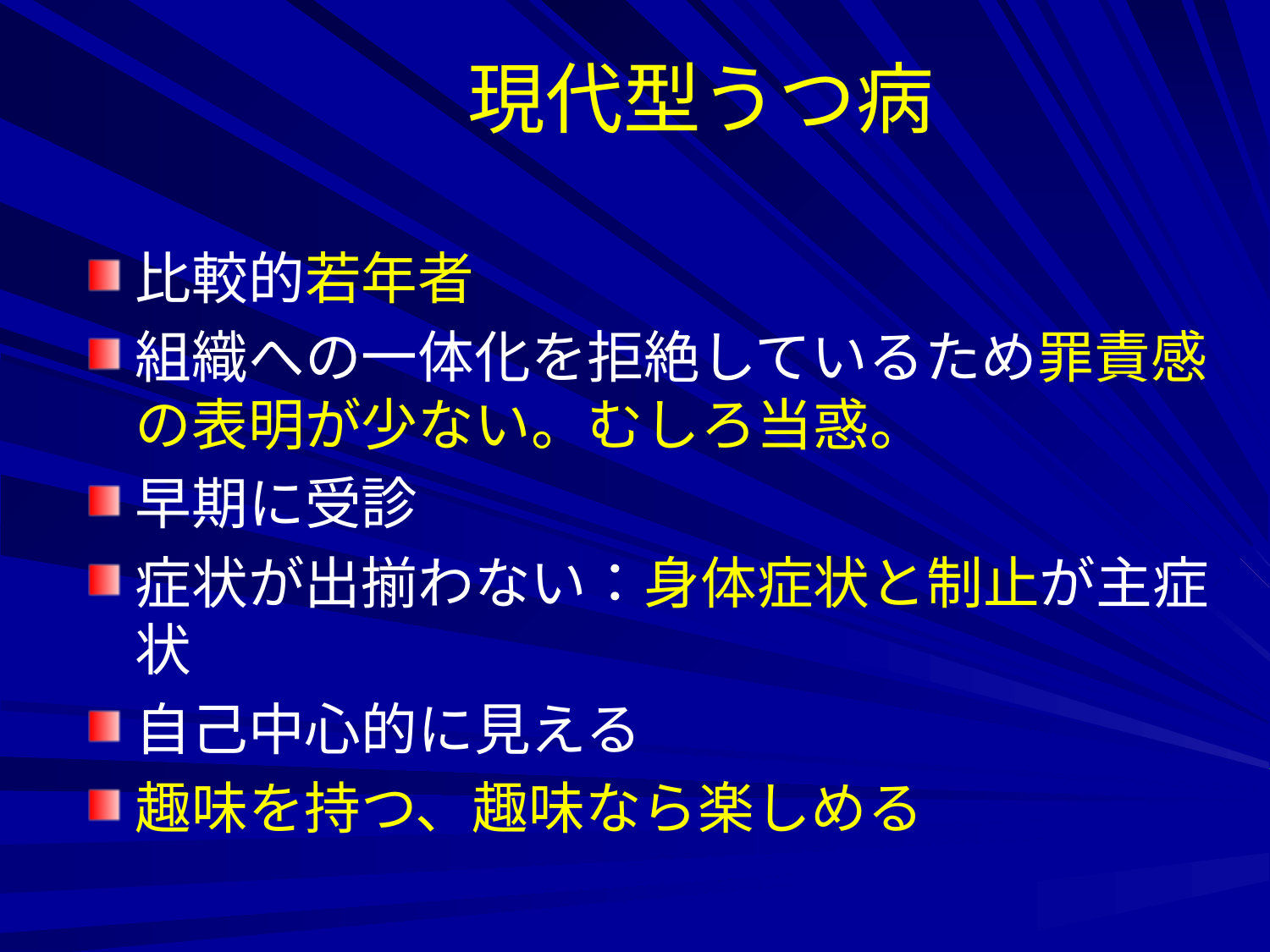

# 現代型うつ病
比較的若年者
組織への一体化を拒絶しているため罪責感の表明が少ない。むしろ当惑。
早期に受診
症状が出揃わない：身体症状と制止が主症状
自己中心的に見える
趣味を持つ、趣味なら楽しめる